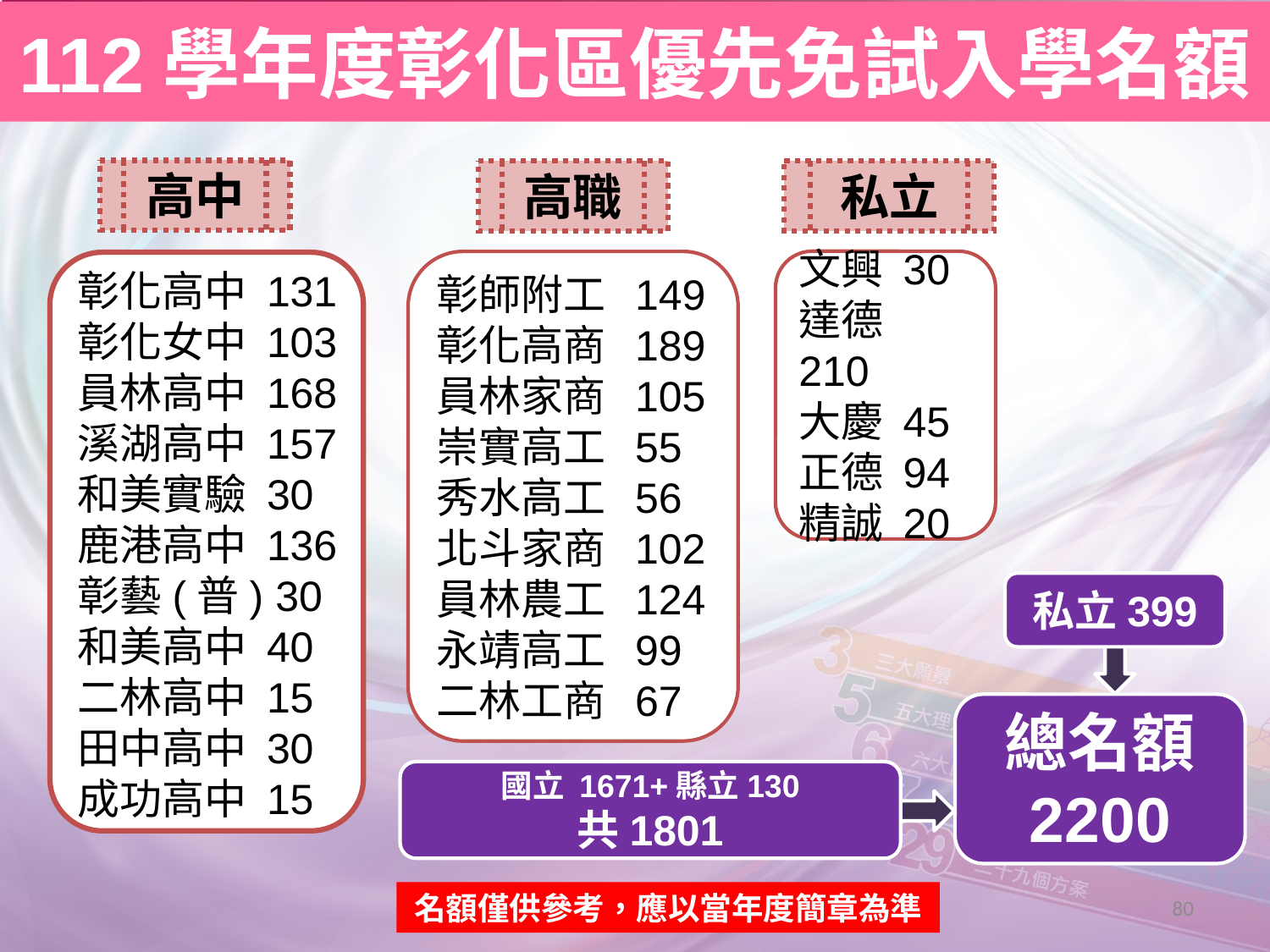

112學年度彰化區優先免試入學名額
高中
高職
私立
文興 30
達德 210
大慶 45
正德 94
精誠 20

彰師附工  149
彰化高商  189
員林家商  105
崇實高工  55
秀水高工  56
北斗家商  102
員林農工  124
永靖高工  99
二林工商  67

彰化高中 131
彰化女中 103
員林高中 168
溪湖高中 157
和美實驗 30
鹿港高中 136
彰藝(普) 30
和美高中 40
二林高中 15
田中高中 30
成功高中 15

私立399

總名額 2200
國立 1671+縣立130
共1801

名額僅供參考，應以當年度簡章為準
80